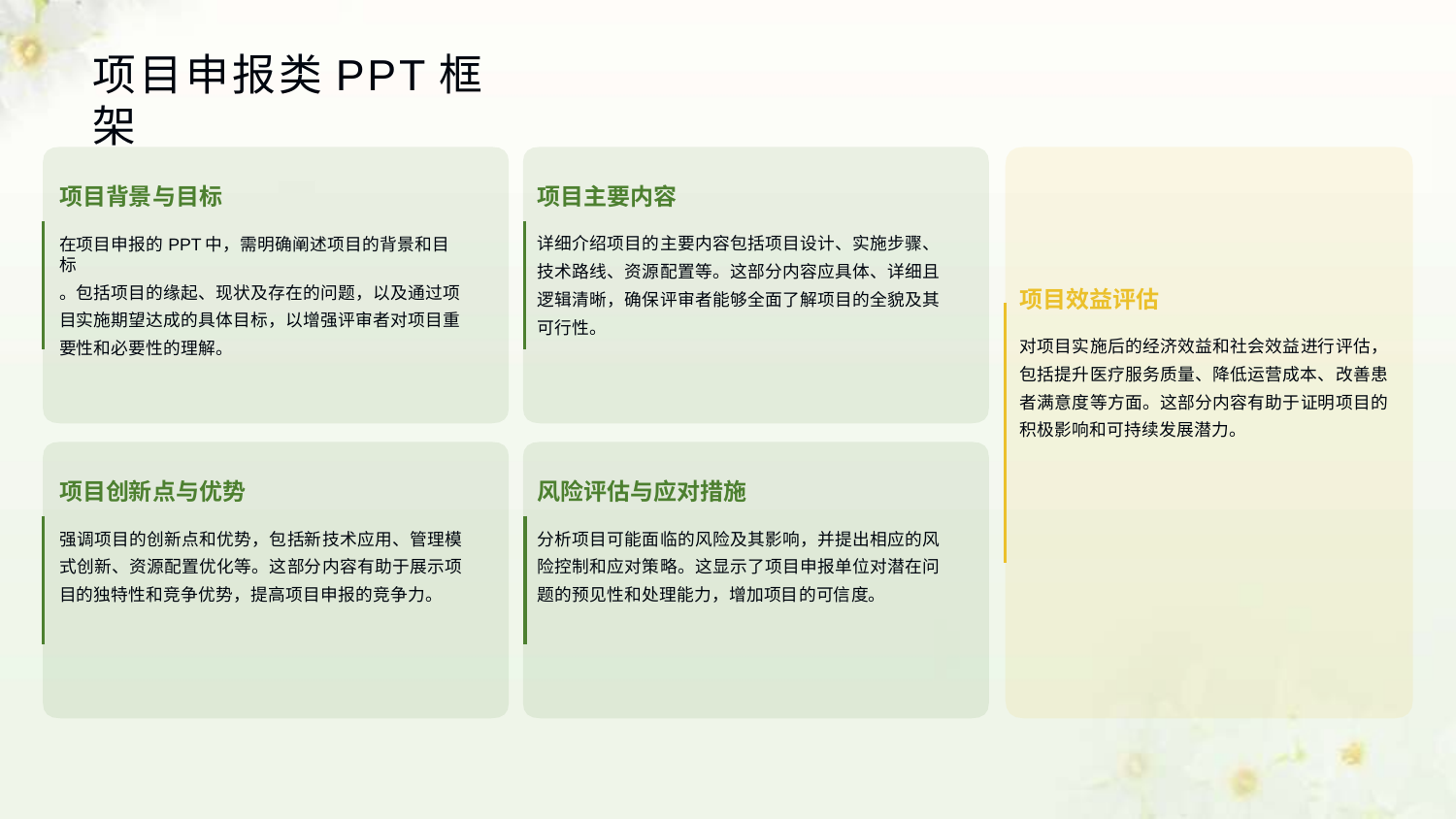

# 项目申报类PPT框架

项目背景与目标
在项目申报的PPT中，需明确阐述项目的背景和目标
。包括项目的缘起、现状及存在的问题，以及通过项
目实施期望达成的具体目标，以增强评审者对项目重 要性和必要性的理解。
项目主要内容
详细介绍项目的主要内容包括项目设计、实施步骤、 技术路线、资源配置等。这部分内容应具体、详细且 逻辑清晰，确保评审者能够全面了解项目的全貌及其 可行性。

项目效益评估
对项目实施后的经济效益和社会效益进行评估， 包括提升医疗服务质量、降低运营成本、改善患 者满意度等方面。这部分内容有助于证明项目的 积极影响和可持续发展潜力。

项目创新点与优势
强调项目的创新点和优势，包括新技术应用、管理模 式创新、资源配置优化等。这部分内容有助于展示项 目的独特性和竞争优势，提高项目申报的竞争力。
风险评估与应对措施
分析项目可能面临的风险及其影响，并提出相应的风 险控制和应对策略。这显示了项目申报单位对潜在问 题的预见性和处理能力，增加项目的可信度。